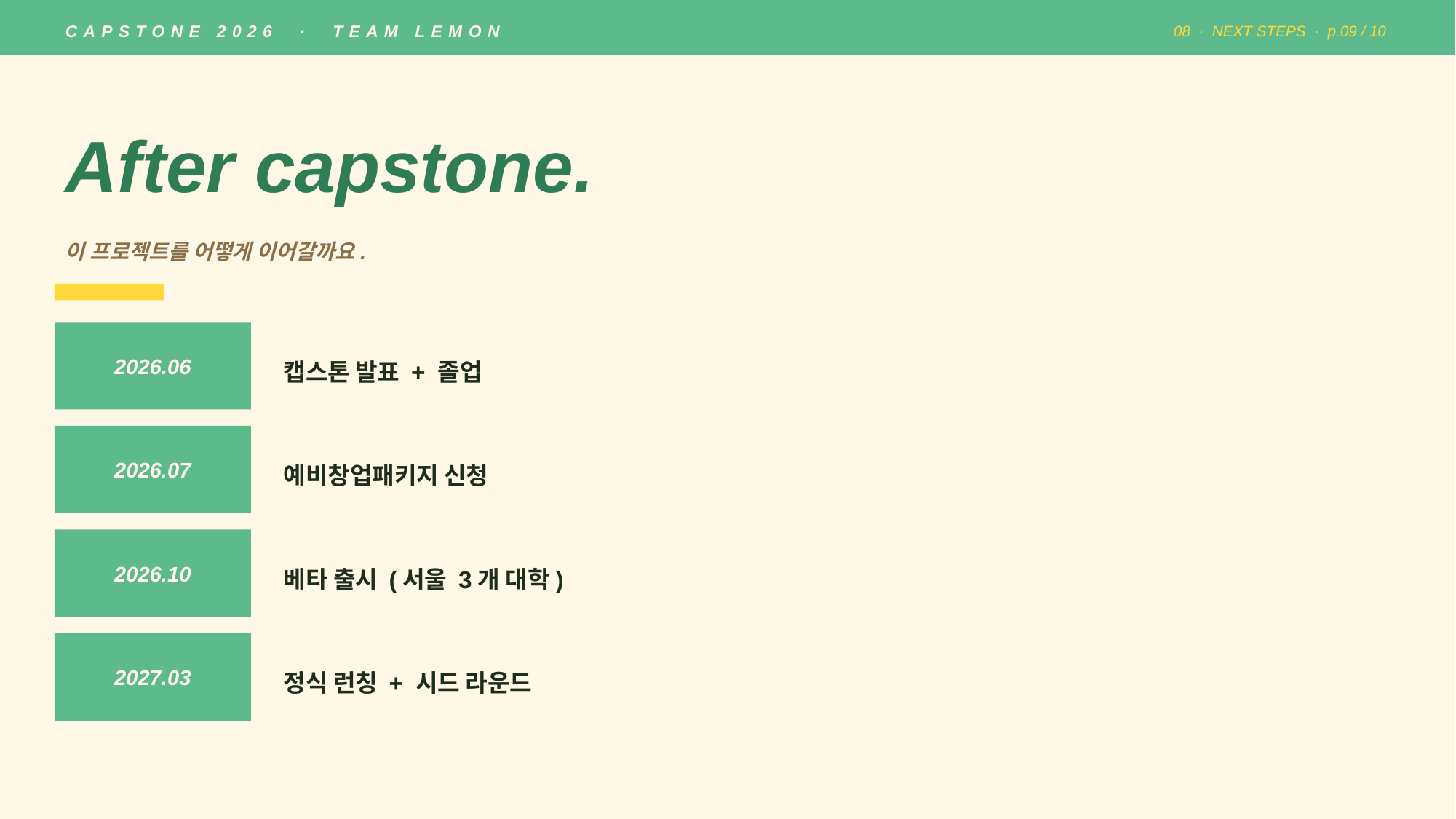

CAPSTONE 2026  ·  TEAM LEMON
08  ·  NEXT STEPS  ·  p.09 / 10
After capstone.
이 프로젝트를 어떻게 이어갈까요.

2026.06
캡스톤 발표 + 졸업

2026.07
예비창업패키지 신청

2026.10
베타 출시 (서울 3개 대학)

2027.03
정식 런칭 + 시드 라운드